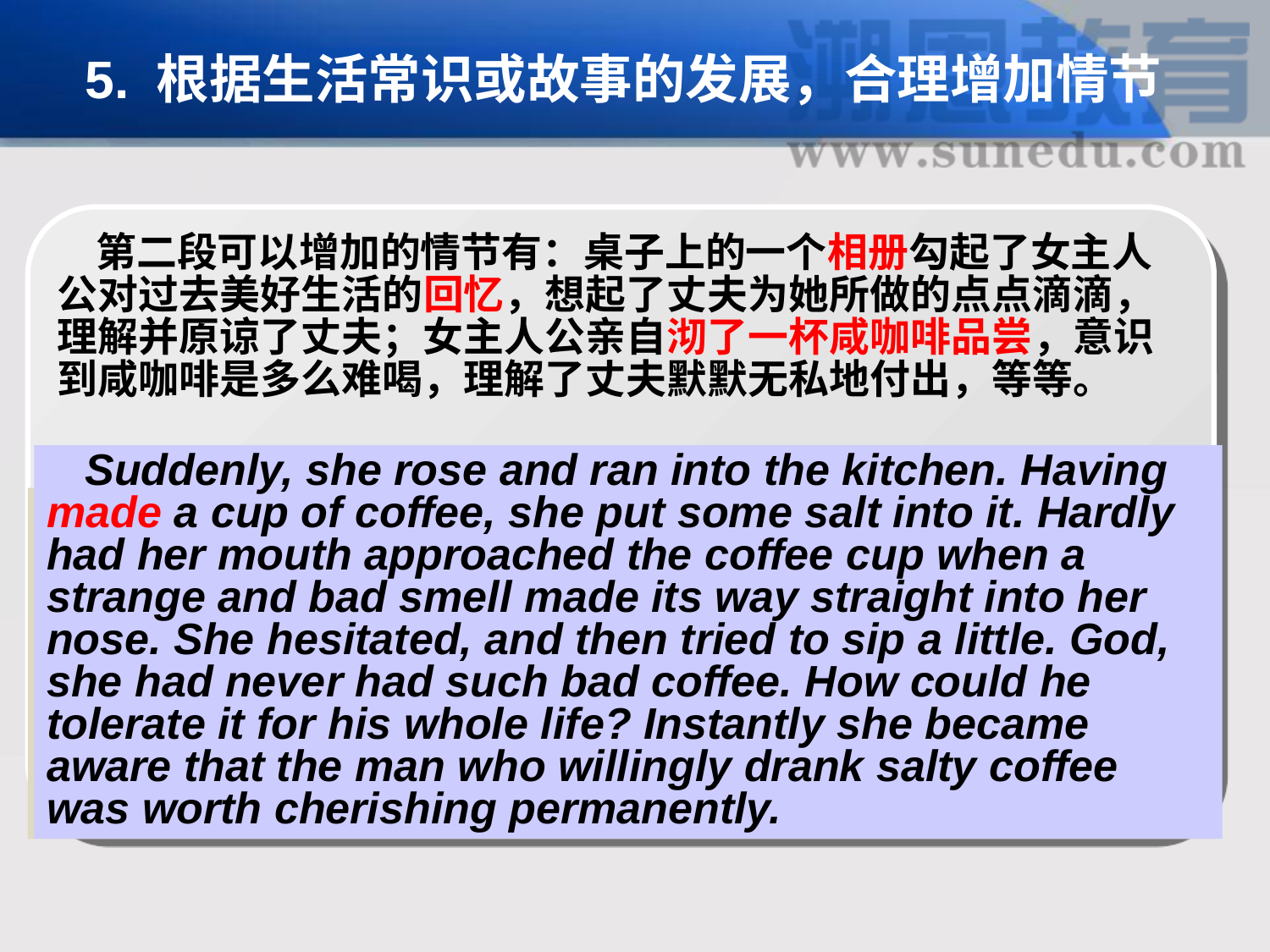

5. 根据生活常识或故事的发展，合理增加情节

第二段可以增加的情节有：桌子上的一个相册勾起了女主人公对过去美好生活的回忆，想起了丈夫为她所做的点点滴滴，理解并原谅了丈夫；女主人公亲自沏了一杯咸咖啡品尝，意识到咸咖啡是多么难喝，理解了丈夫默默无私地付出，等等。
Suddenly, she rose and ran into the kitchen. Having made a cup of coffee, she put some salt into it. Hardly had her mouth approached the coffee cup when a strange and bad smell made its way straight into her nose. She hesitated, and then tried to sip a little. God, she had never had such bad coffee. How could he tolerate it for his whole life? Instantly she became aware that the man who willingly drank salty coffee was worth cherishing permanently.
Suddenly, a family album on the table caught her eyes. No sooner had she slowly opened it than memories flooded in, those exciting moments when they worked together to work wonders, those loving moments when he patiently attended her during her sickness and those bitter-sweet moments when they had to bravely face hardships.